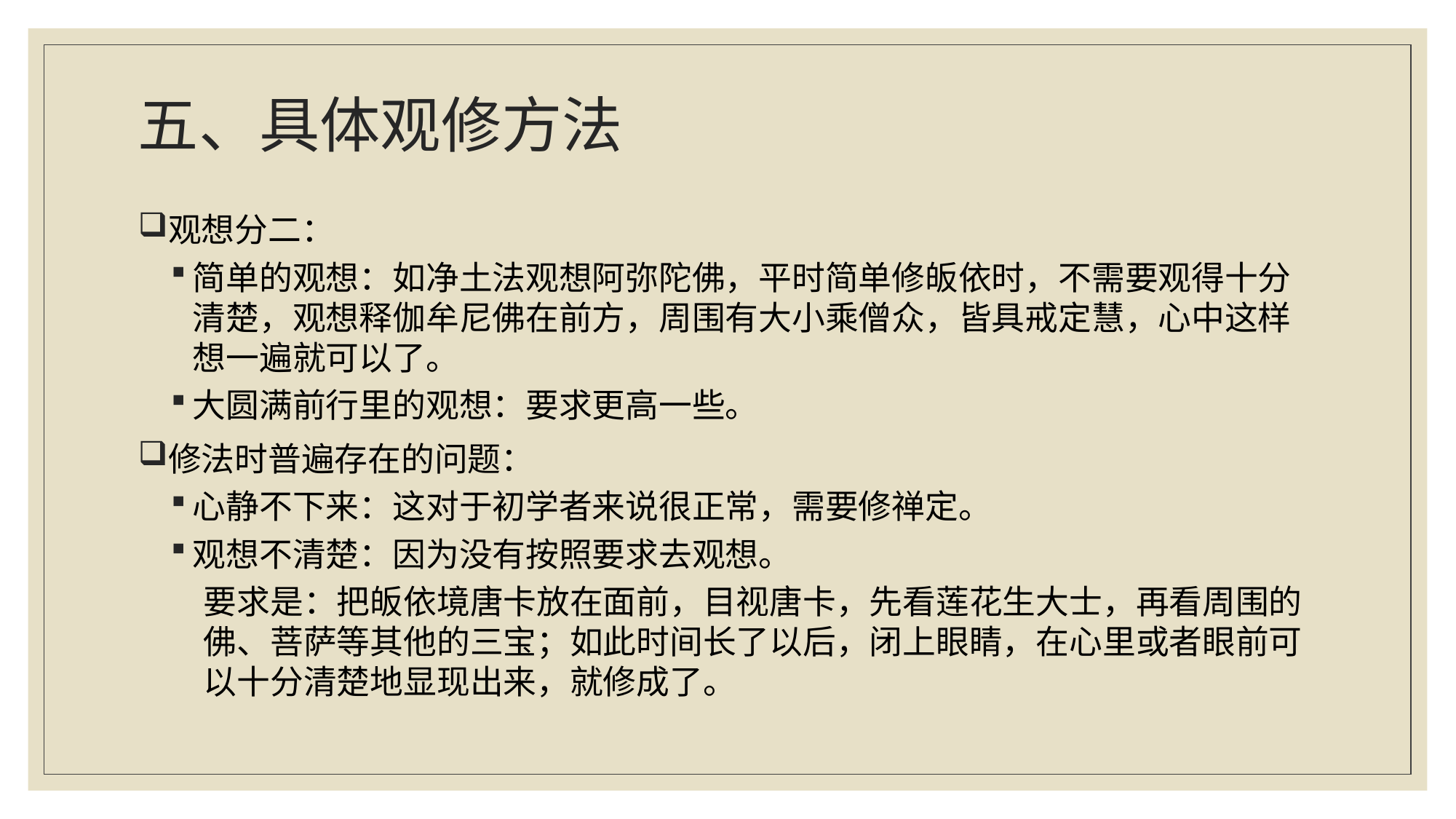

# 五、具体观修方法
观想分二：
简单的观想：如净土法观想阿弥陀佛，平时简单修皈依时，不需要观得十分清楚，观想释伽牟尼佛在前方，周围有大小乘僧众，皆具戒定慧，心中这样想一遍就可以了。
大圆满前行里的观想：要求更高一些。
修法时普遍存在的问题：
心静不下来：这对于初学者来说很正常，需要修禅定。
观想不清楚：因为没有按照要求去观想。
要求是：把皈依境唐卡放在面前，目视唐卡，先看莲花生大士，再看周围的佛、菩萨等其他的三宝；如此时间长了以后，闭上眼睛，在心里或者眼前可以十分清楚地显现出来，就修成了。